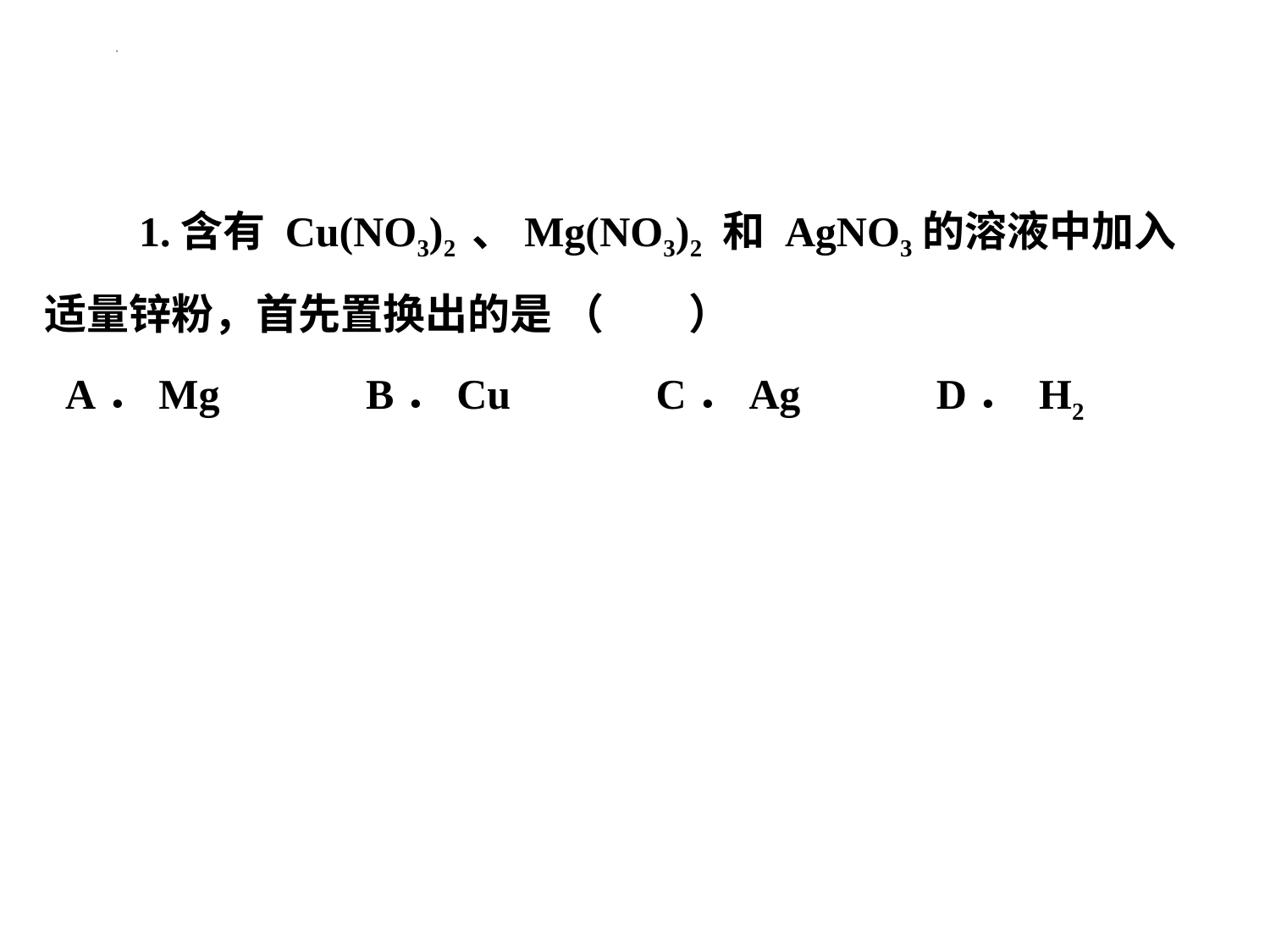

1.含有 Cu(NO3)2 、Mg(NO3)2 和 AgNO3的溶液中加入适量锌粉，首先置换出的是 （　　）
  A．Mg   　　 B．Cu  　　  C．Ag  　　 D． H2